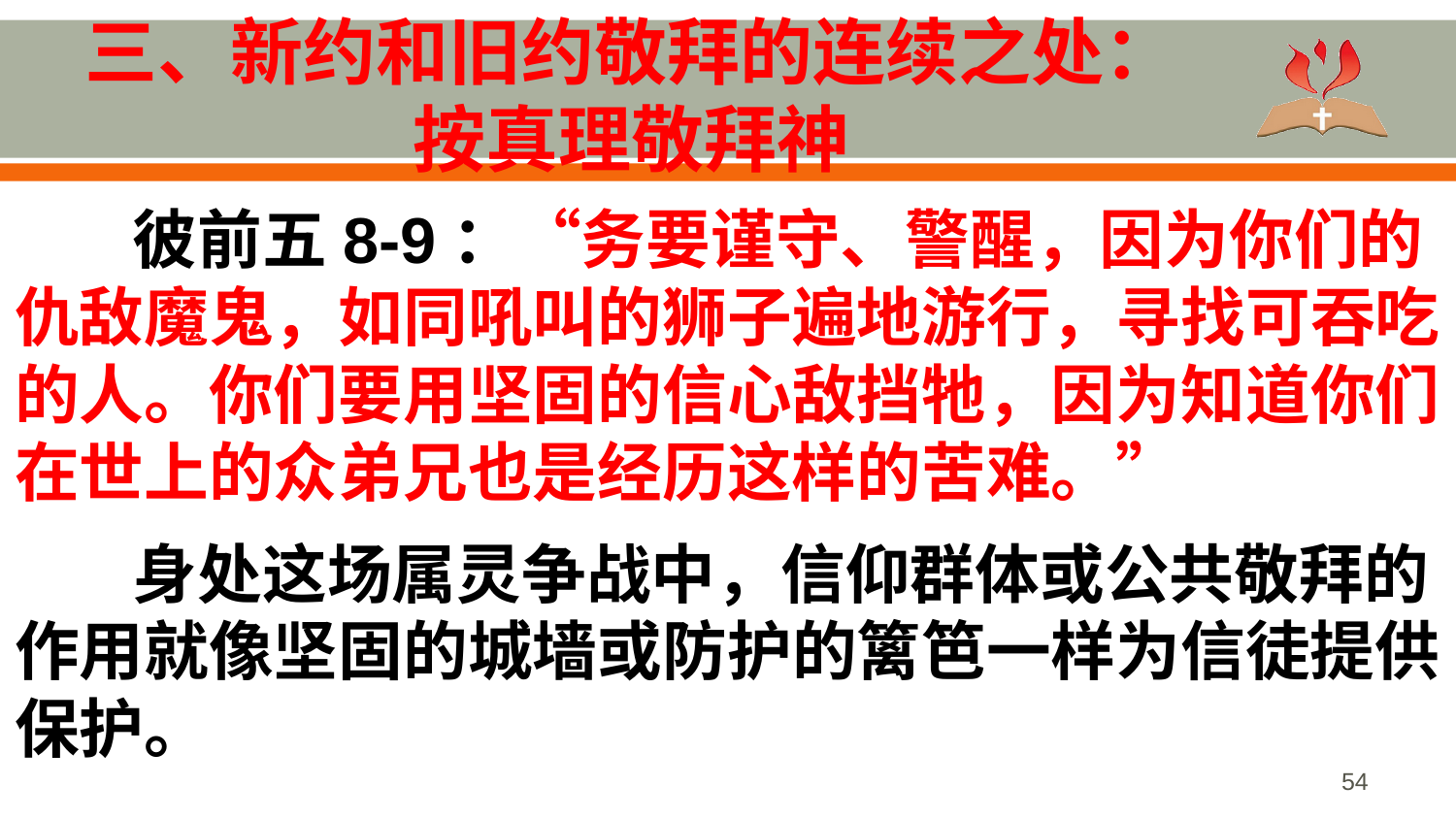

# 三、新约和旧约敬拜的连续之处：按真理敬拜神
彼前五8-9：“务要谨守、警醒，因为你们的仇敌魔鬼，如同吼叫的狮子遍地游行，寻找可吞吃的人。你们要用坚固的信心敌挡牠，因为知道你们在世上的众弟兄也是经历这样的苦难。”
身处这场属灵争战中，信仰群体或公共敬拜的作用就像坚固的城墙或防护的篱笆一样为信徒提供保护。

54